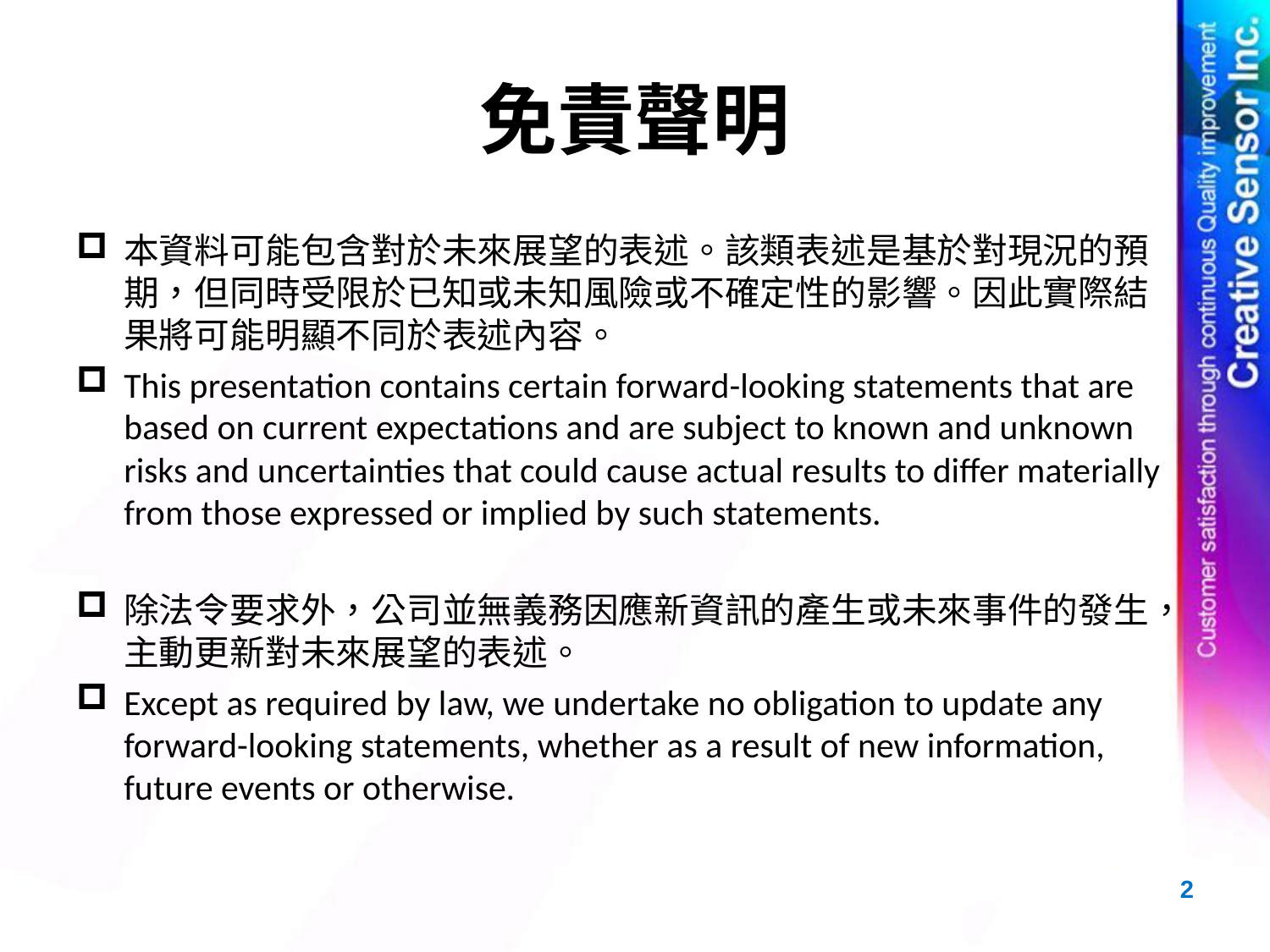

# 免責聲明
本資料可能包含對於未來展望的表述。該類表述是基於對現況的預期，但同時受限於已知或未知風險或不確定性的影響。因此實際結果將可能明顯不同於表述內容。
This presentation contains certain forward-looking statements that are based on current expectations and are subject to known and unknown risks and uncertainties that could cause actual results to differ materially from those expressed or implied by such statements.

除法令要求外，公司並無義務因應新資訊的產生或未來事件的發生，主動更新對未來展望的表述。
Except as required by law, we undertake no obligation to update any forward-looking statements, whether as a result of new information, future events or otherwise.
2